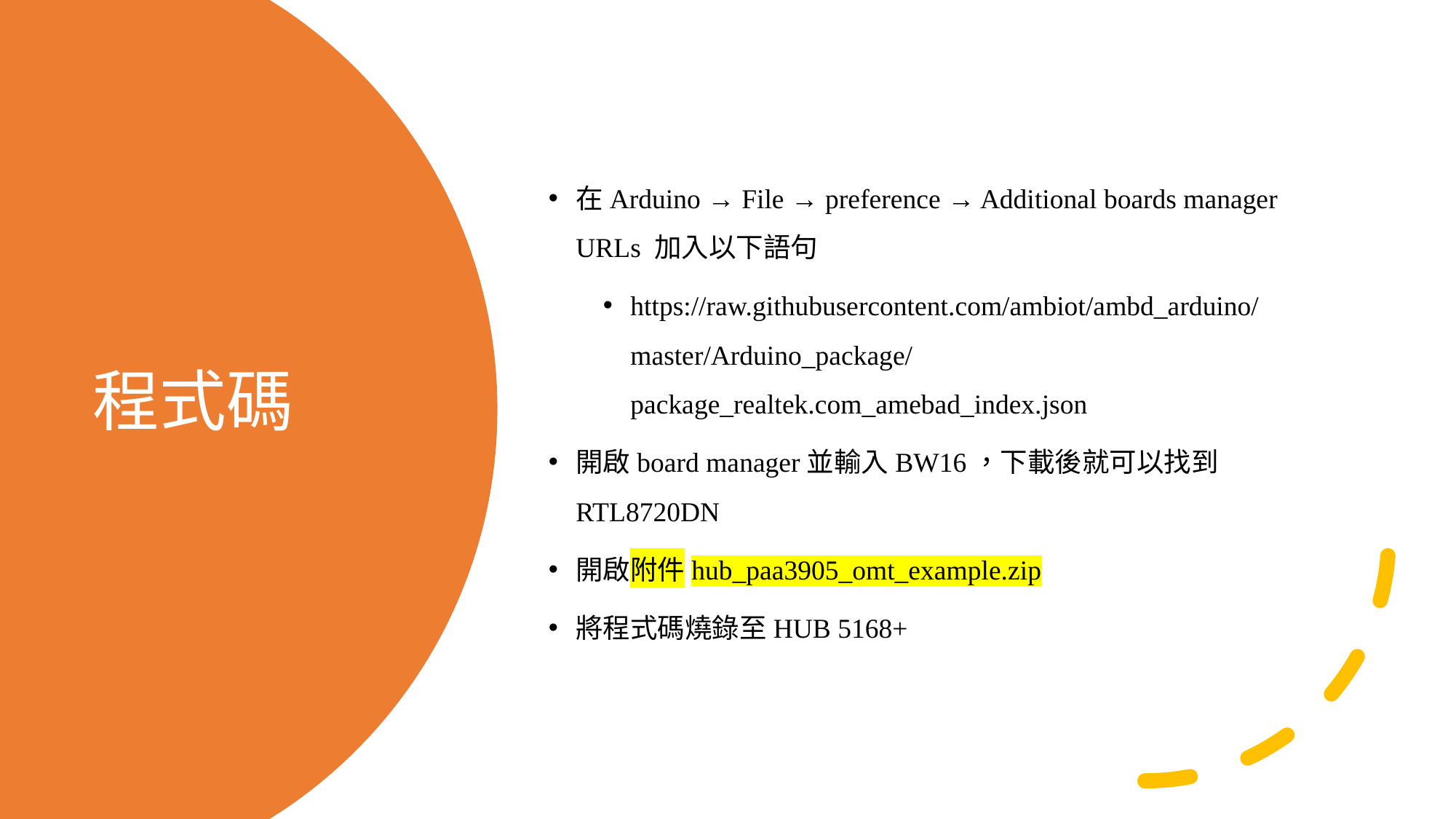

在Arduino → File → preference → Additional boards manager URLs 加入以下語句
https://raw.githubusercontent.com/ambiot/ambd_arduino/master/Arduino_package/package_realtek.com_amebad_index.json
開啟board manager並輸入BW16，下載後就可以找到RTL8720DN
開啟附件hub_paa3905_omt_example.zip
將程式碼燒錄至HUB 5168+
# 程式碼